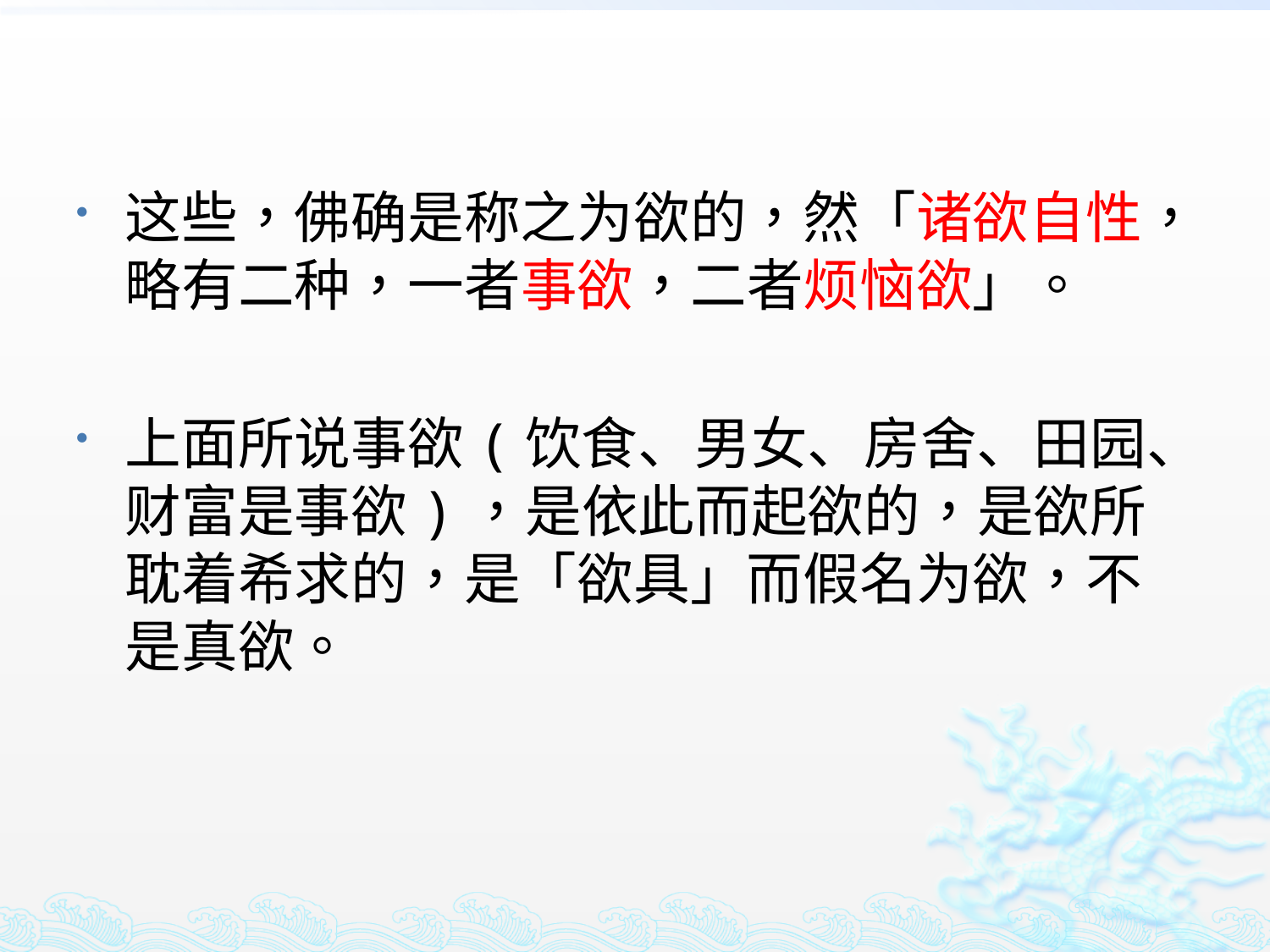

这些，佛确是称之为欲的，然「诸欲自性，略有二种，一者事欲，二者烦恼欲」。

上面所说事欲(饮食、男女、房舍、田园、财富是事欲)，是依此而起欲的，是欲所耽着希求的，是「欲具」而假名为欲，不是真欲。